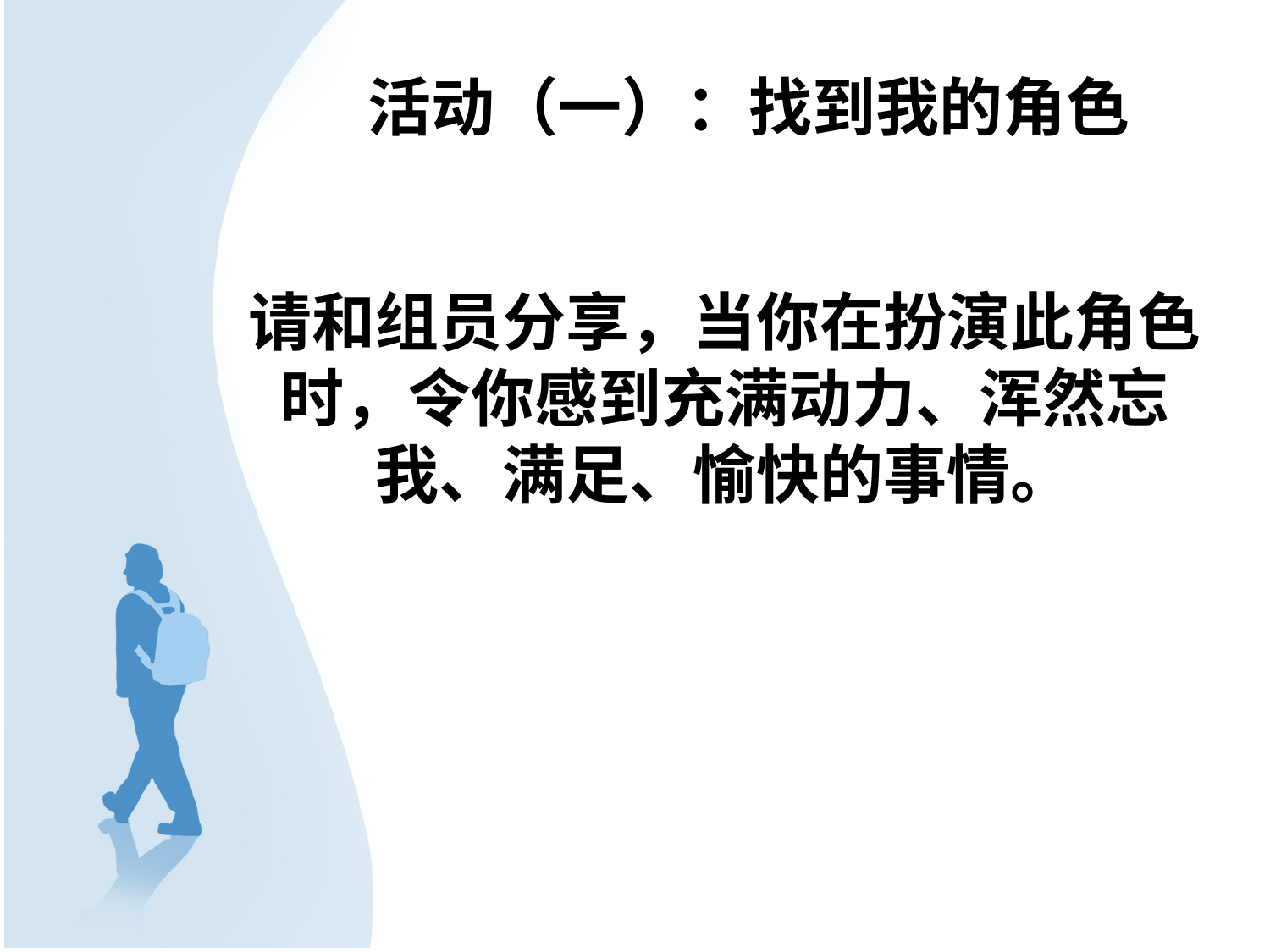

活动（一）：找到我的角色
请和组员分享，当你在扮演此角色时，令你感到充满动力、浑然忘我、满足、愉快的事情。